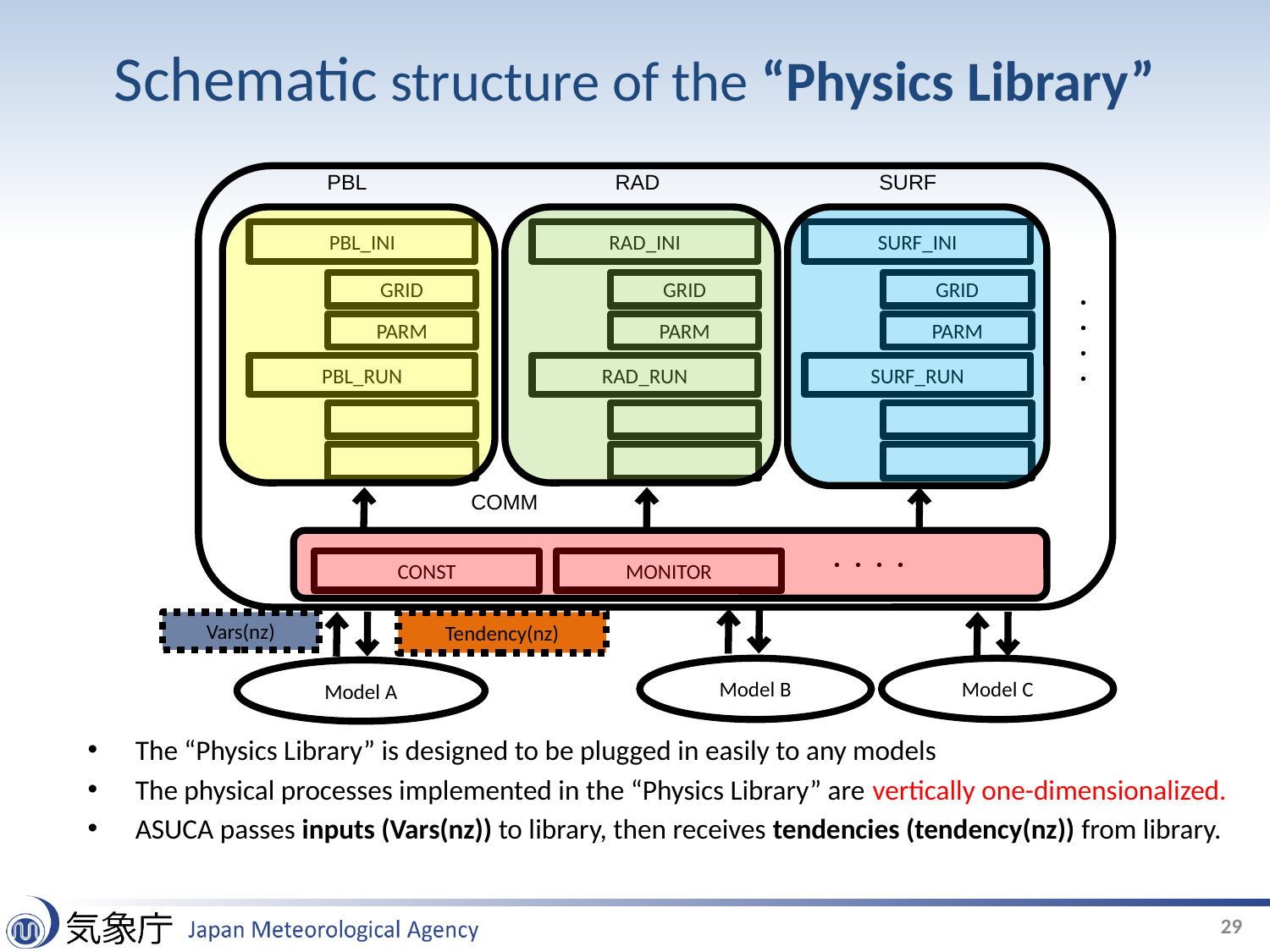

# Schematic structure of the “Physics Library”
PBL
RAD
SURF

PBL_INI
RAD_INI
SURF_INI
・・・・
GRID
GRID
GRID
PARM
PARM
PARM
PBL_RUN
RAD_RUN
SURF_RUN

COMM

・・・・
CONST
MONITOR
Vars(nz)
Tendency(nz)
Model B
Model C
Model A
The “Physics Library” is designed to be plugged in easily to any models
The physical processes implemented in the “Physics Library” are vertically one-dimensionalized.
ASUCA passes inputs (Vars(nz)) to library, then receives tendencies (tendency(nz)) from library.
29